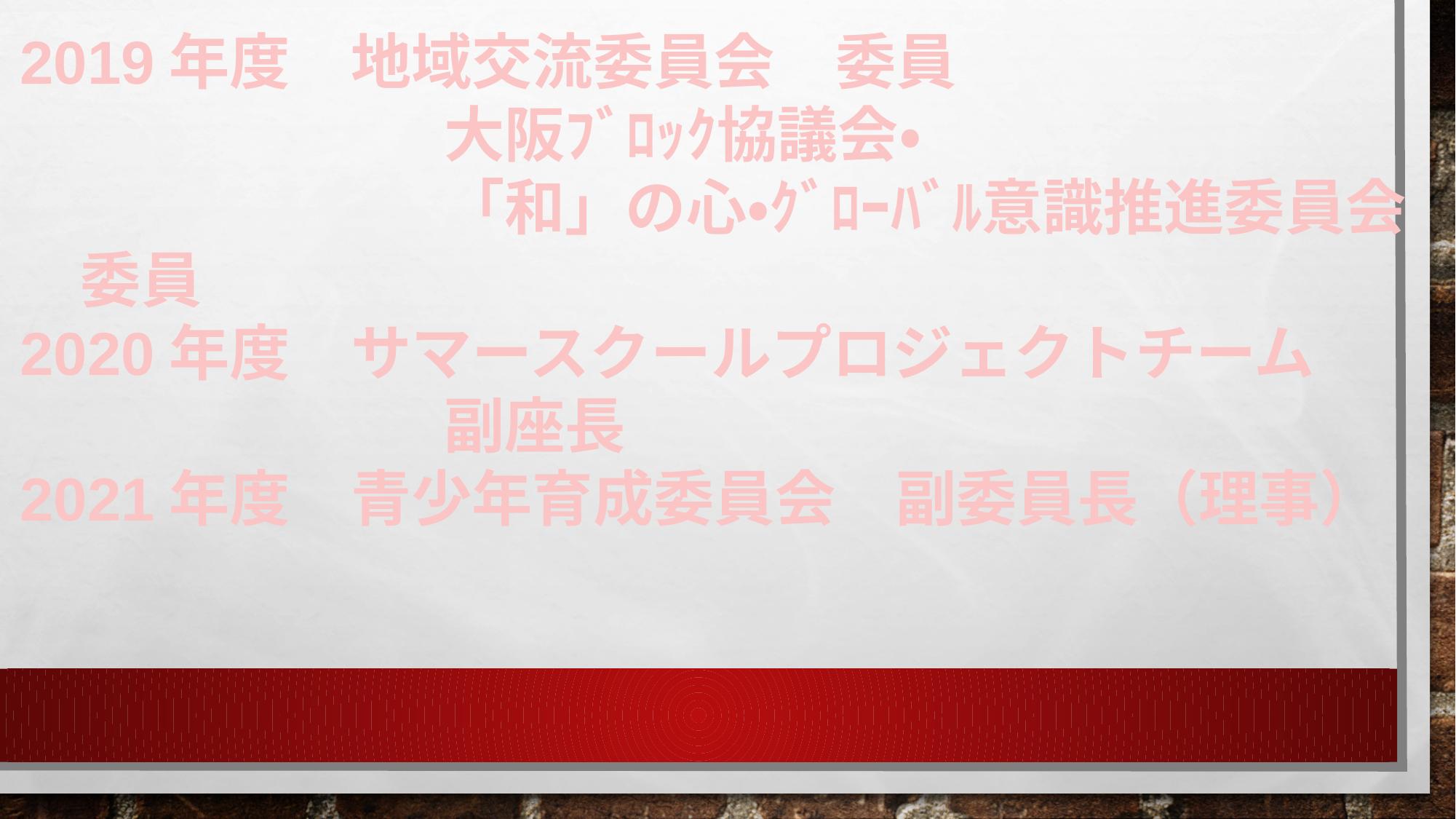

2019年度　地域交流委員会　委員
　　　　　　　大阪ﾌﾞﾛｯｸ協議会・
　　　　　　　「和」の心・ｸﾞﾛｰﾊﾞﾙ意識推進委員会　委員
2020年度　サマースクールプロジェクトチーム
　　　　　　　副座長
2021年度　青少年育成委員会　副委員長（理事）